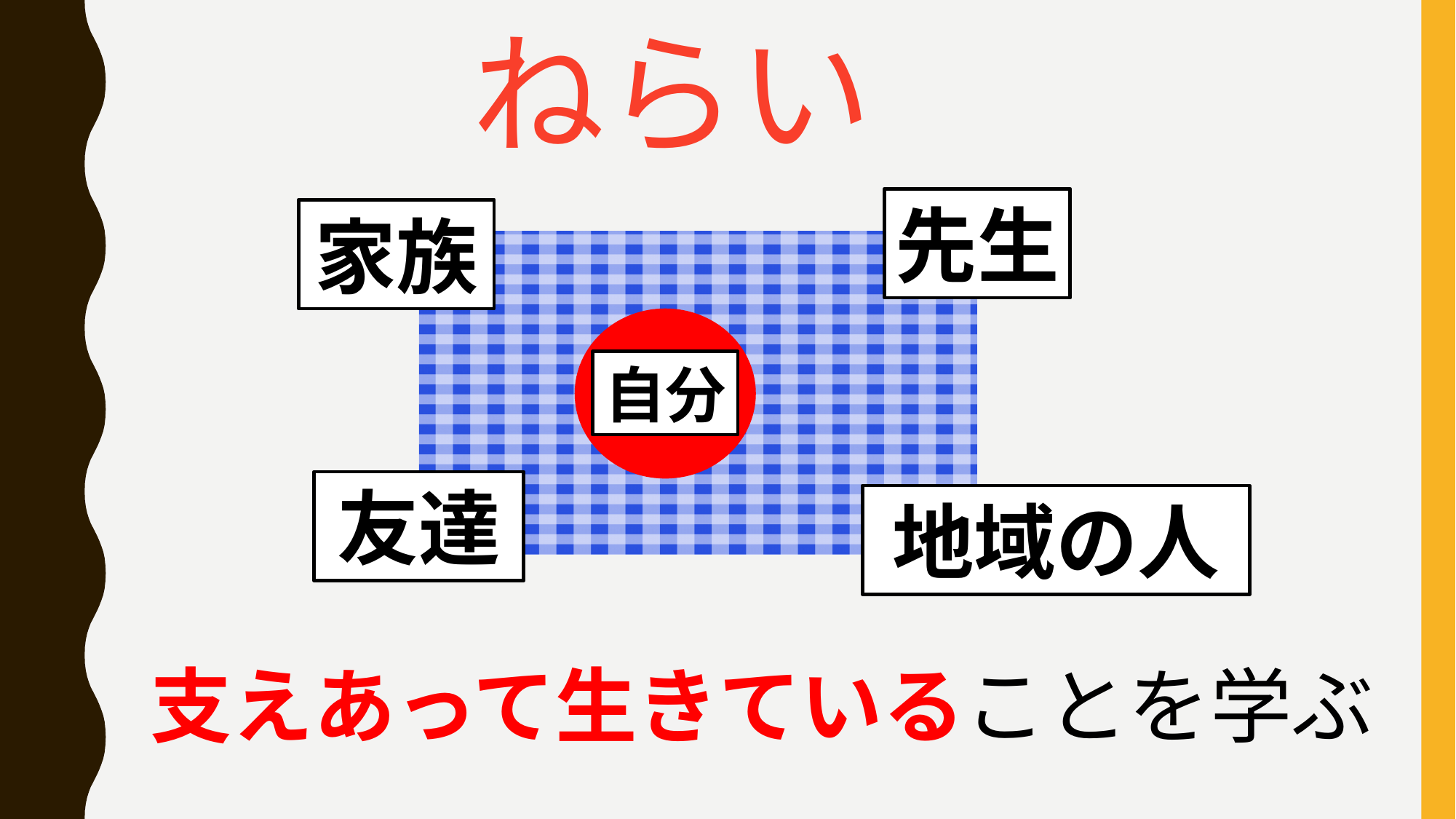

ねらい
先生
家族

自分
友達
地域の人
支えあって生きていることを学ぶ